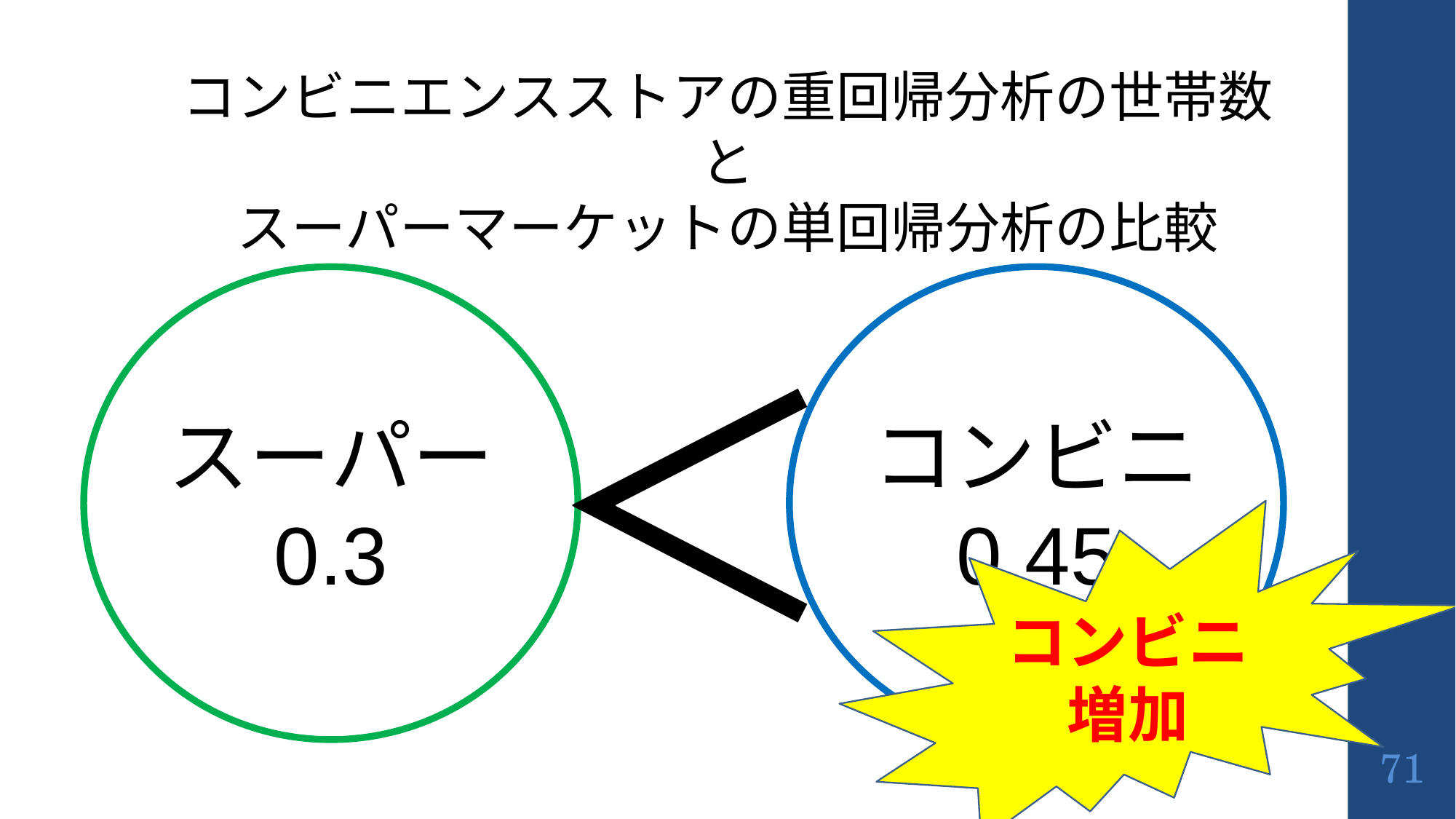

コンビニエンスストアの重回帰分析の世帯数
と
スーパーマーケットの単回帰分析の比較
コンビニ
0.45
スーパー
0.3
＜
コンビニ増加
71